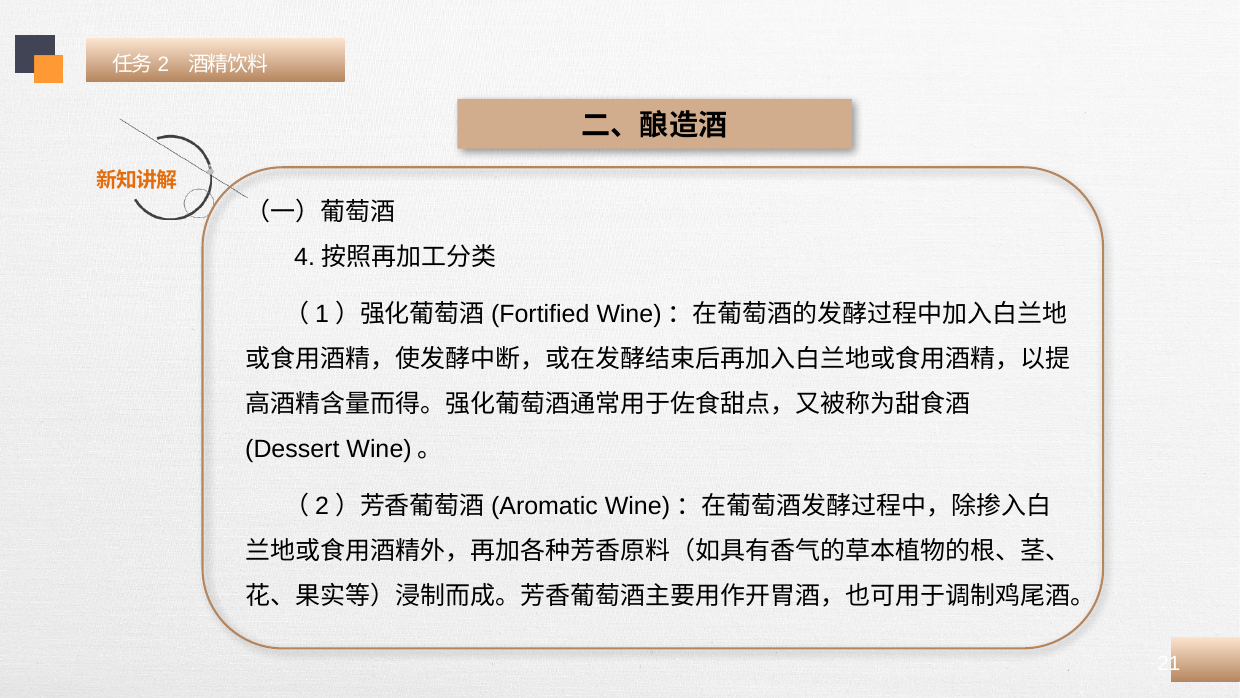

任务2   酒精饮料
二、酿造酒

（一）葡萄酒
       4.按照再加工分类
      （1）强化葡萄酒(Fortified Wine)：在葡萄酒的发酵过程中加入白兰地或食用酒精，使发酵中断，或在发酵结束后再加入白兰地或食用酒精，以提高酒精含量而得。强化葡萄酒通常用于佐食甜点，又被称为甜食酒(Dessert Wine)。
      （2）芳香葡萄酒(Aromatic Wine)：在葡萄酒发酵过程中，除掺入白兰地或食用酒精外，再加各种芳香原料（如具有香气的草本植物的根、茎、花、果实等）浸制而成。芳香葡萄酒主要用作开胃酒，也可用于调制鸡尾酒。